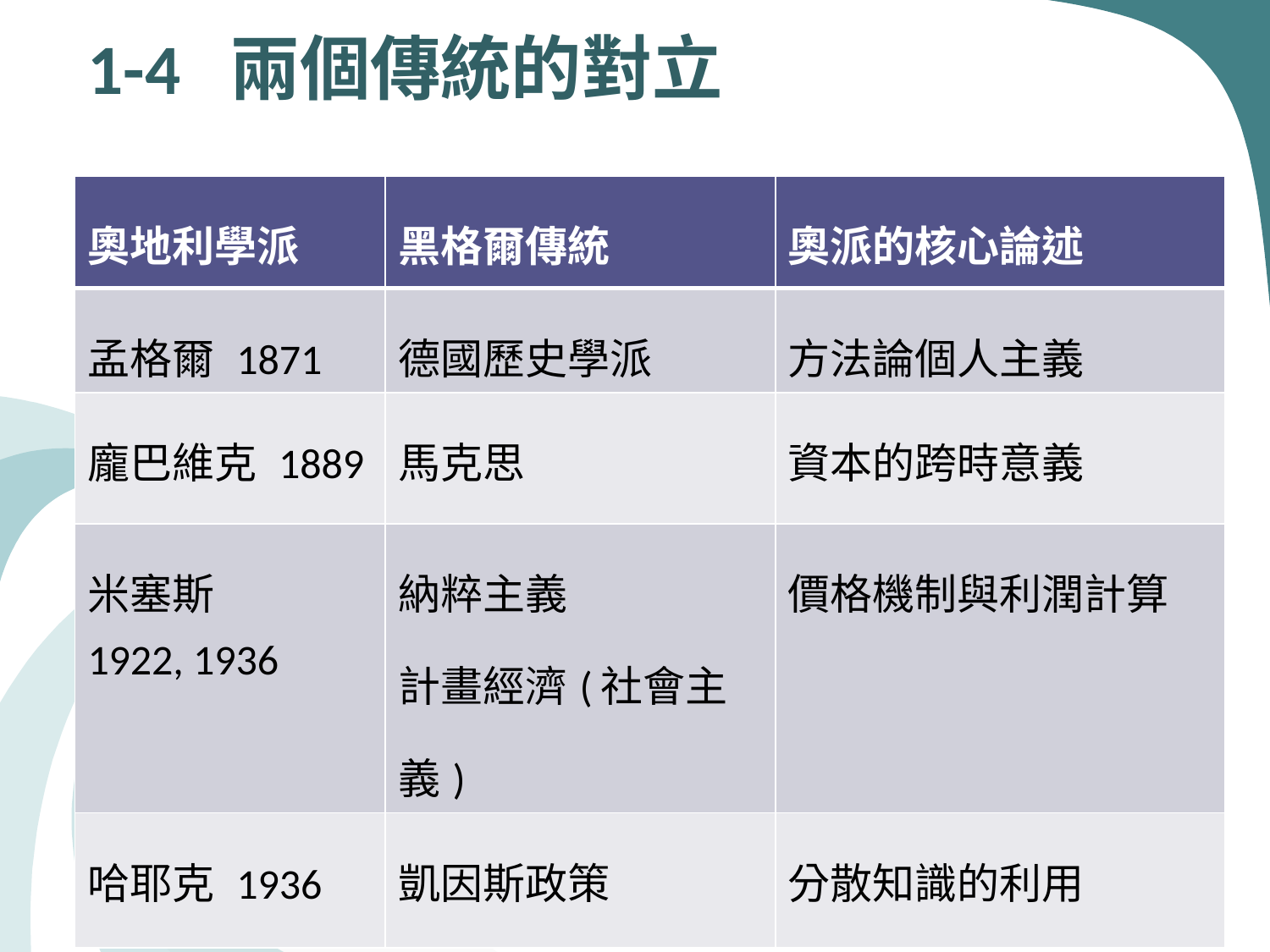

# 1-4  兩個傳統的對立
| 奧地利學派 | 黑格爾傳統 | 奧派的核心論述 |
| --- | --- | --- |
| 孟格爾 1871 | 德國歷史學派 | 方法論個人主義 |
| 龐巴維克 1889 | 馬克思 | 資本的跨時意義 |
| 米塞斯 1922, 1936 | 納粹主義 計畫經濟(社會主義) | 價格機制與利潤計算 |
| 哈耶克 1936 | 凱因斯政策 | 分散知識的利用 |
6